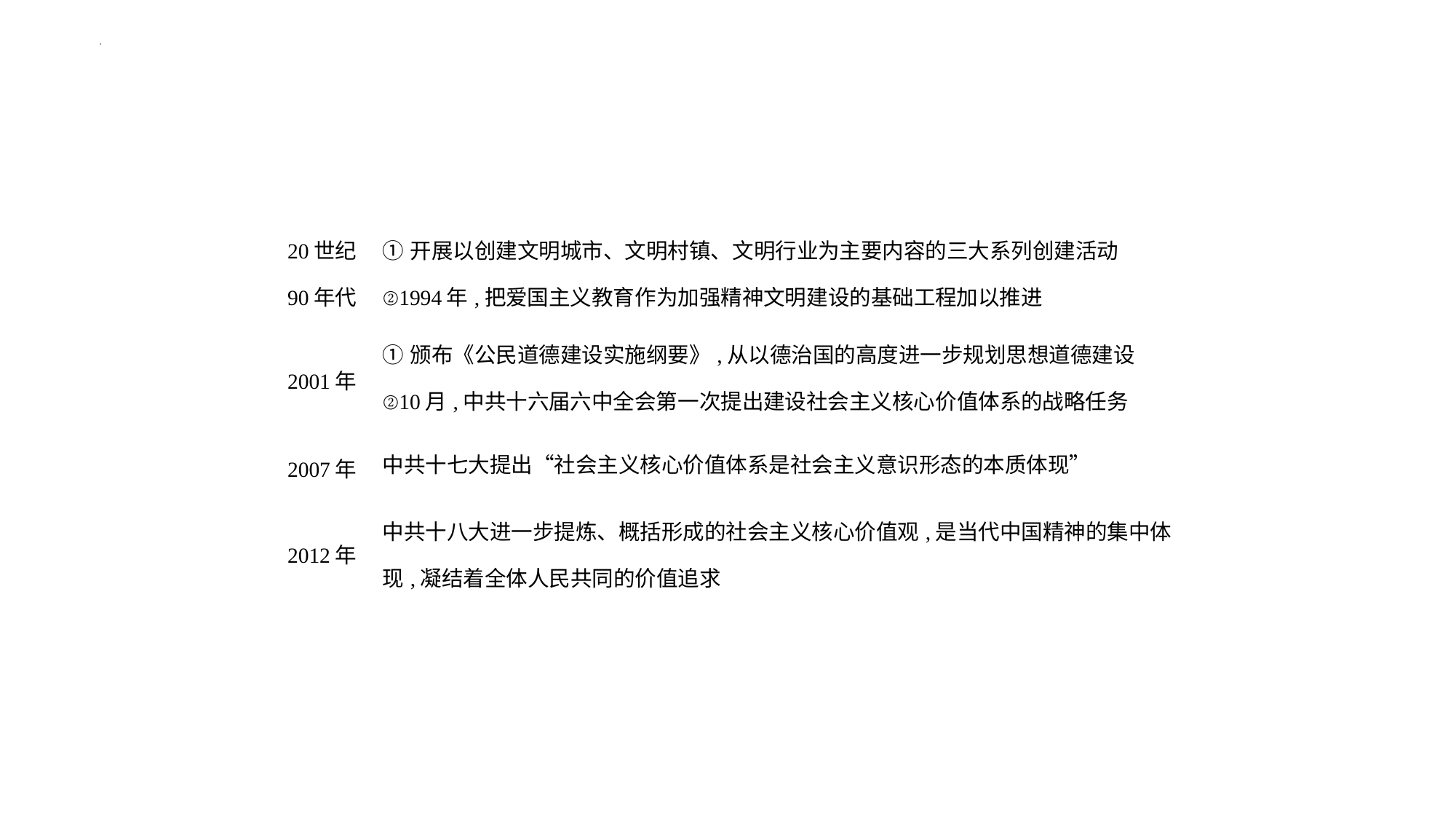

| 20世纪 90年代 | ①开展以创建文明城市、文明村镇、文明行业为主要内容的三大系列创建活动 ②1994年,把爱国主义教育作为加强精神文明建设的基础工程加以推进 |
| --- | --- |
| 2001年 | ①颁布《公民道德建设实施纲要》,从以德治国的高度进一步规划思想道德建设 ②10月,中共十六届六中全会第一次提出建设社会主义核心价值体系的战略任务 |
| 2007年 | 中共十七大提出“社会主义核心价值体系是社会主义意识形态的本质体现” |
| 2012年 | 中共十八大进一步提炼、概括形成的社会主义核心价值观,是当代中国精神的集中体现,凝结着全体人民共同的价值追求 |